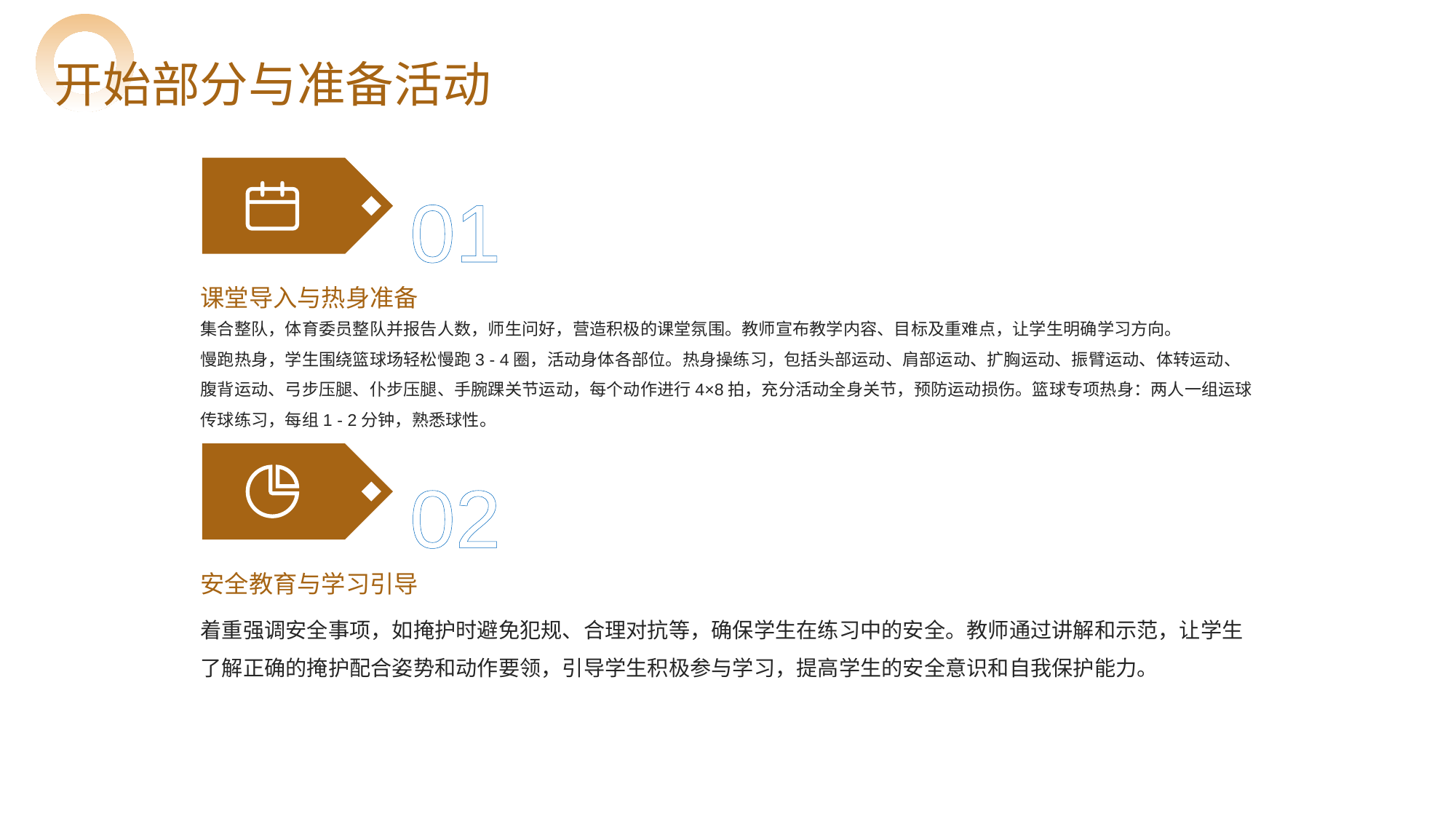

开始部分与准备活动
01

课堂导入与热身准备
集合整队，体育委员整队并报告人数，师生问好，营造积极的课堂氛围。教师宣布教学内容、目标及重难点，让学生明确学习方向。
慢跑热身，学生围绕篮球场轻松慢跑3 - 4圈，活动身体各部位。热身操练习，包括头部运动、肩部运动、扩胸运动、振臂运动、体转运动、腹背运动、弓步压腿、仆步压腿、手腕踝关节运动，每个动作进行4×8拍，充分活动全身关节，预防运动损伤。篮球专项热身：两人一组运球传球练习，每组1 - 2分钟，熟悉球性。
02

安全教育与学习引导
着重强调安全事项，如掩护时避免犯规、合理对抗等，确保学生在练习中的安全。教师通过讲解和示范，让学生了解正确的掩护配合姿势和动作要领，引导学生积极参与学习，提高学生的安全意识和自我保护能力。